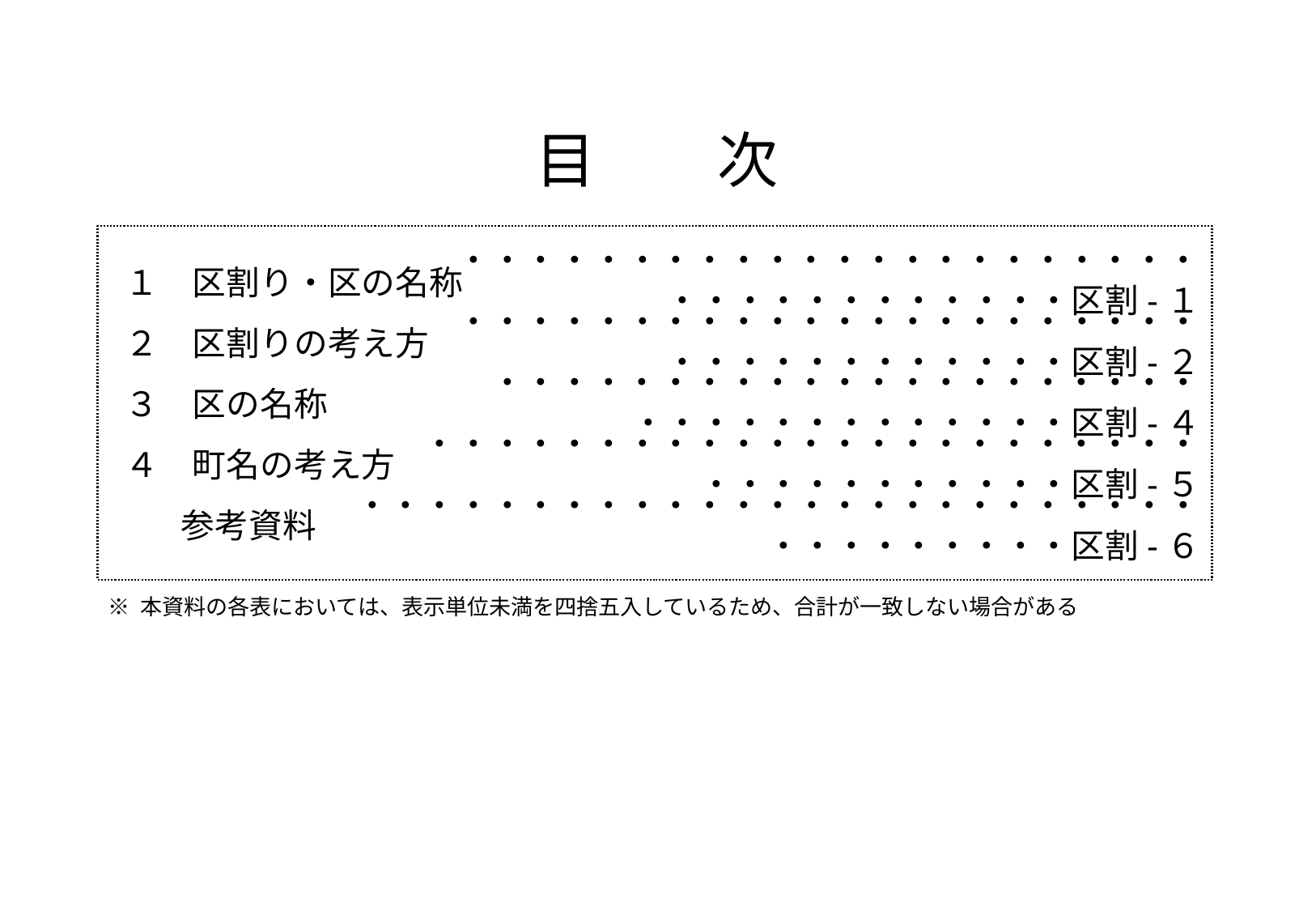

# 目　　次
 １　区割り・区の名称
 ２　区割りの考え方
 ３　区の名称
 ４　町名の考え方
    　参考資料
・・・・・・・・・・・・・・・・・・・・・・・・・・・・・・・・・・区割-１
・・・・・・・・・・・・・・・・・・・・・・・・・・・・・・・・・・区割-２
・・・・・・・・・・・・・・・・・・・・・・・・・・・・・・・・・・区割-４
・・・・・・・・・・・・・・・・・・・・・・・・・・・・・・・・・・区割-５
・・・・・・・・・・・・・・・・・・・・・・・・・・・・・・・・・・区割-６
※ 本資料の各表においては、表示単位未満を四捨五入しているため、合計が一致しない場合がある